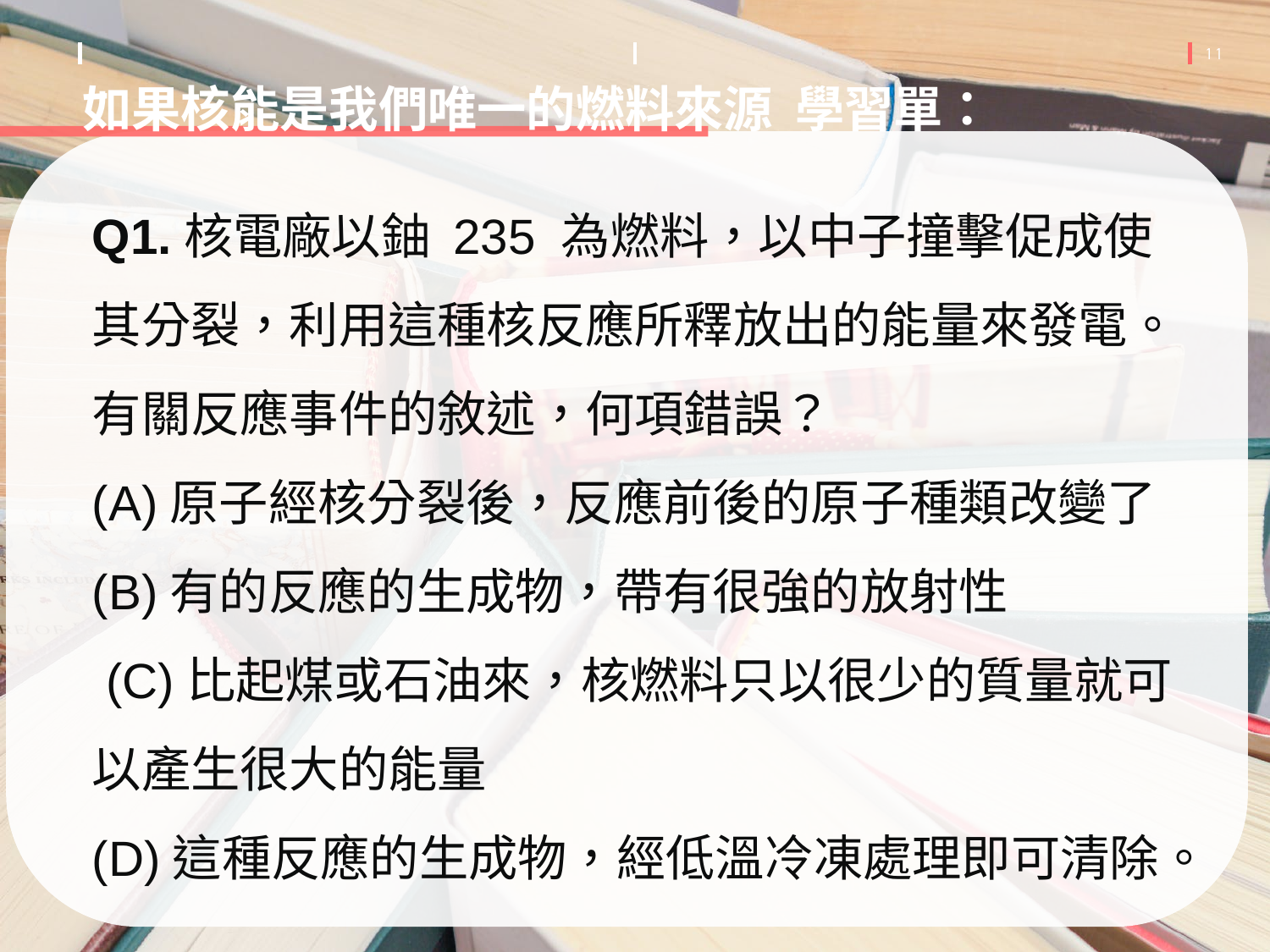

如果核能是我們唯一的燃料來源  學習單：

Q1.核電廠以鈾 235 為燃料，以中子撞擊促成使其分裂，利用這種核反應所釋放出的能量來發電。有關反應事件的敘述，何項錯誤？
(A)原子經核分裂後，反應前後的原子種類改變了 (B)有的反應的生成物，帶有很強的放射性
 (C)比起煤或石油來，核燃料只以很少的質量就可以產生很大的能量
(D)這種反應的生成物，經低溫冷凍處理即可清除。